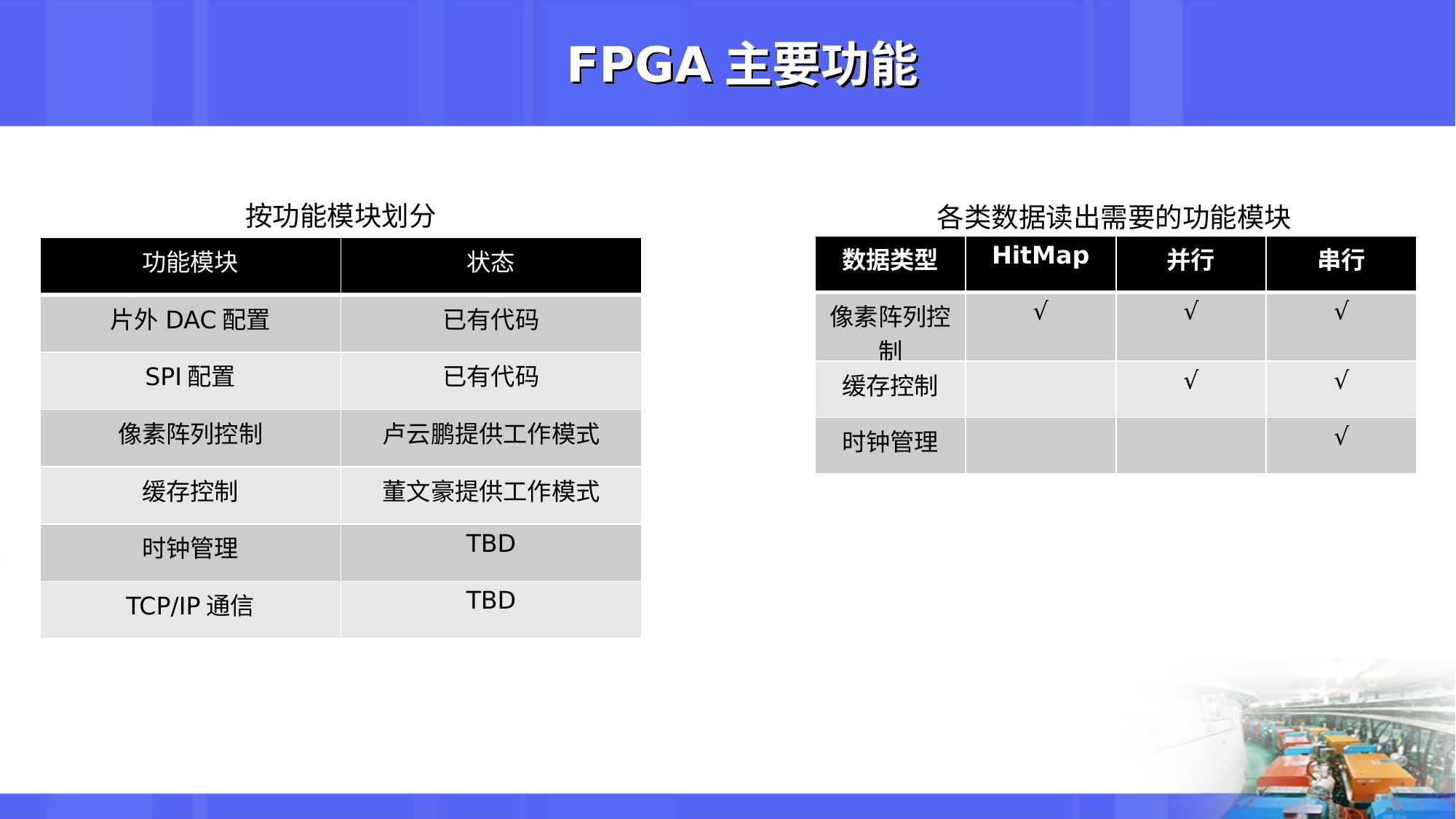

# FPGA主要功能
按功能模块划分
各类数据读出需要的功能模块
| 数据类型 | HitMap | 并行 | 串行 |
| --- | --- | --- | --- |
| 像素阵列控制 | √ | √ | √ |
| 缓存控制 |  | √ | √ |
| 时钟管理 |  |  | √ |
| 功能模块 | 状态 |
| --- | --- |
| 片外DAC配置 | 已有代码 |
| SPI配置 | 已有代码 |
| 像素阵列控制 | 卢云鹏提供工作模式 |
| 缓存控制 | 董文豪提供工作模式 |
| 时钟管理 | TBD |
| TCP/IP通信 | TBD |